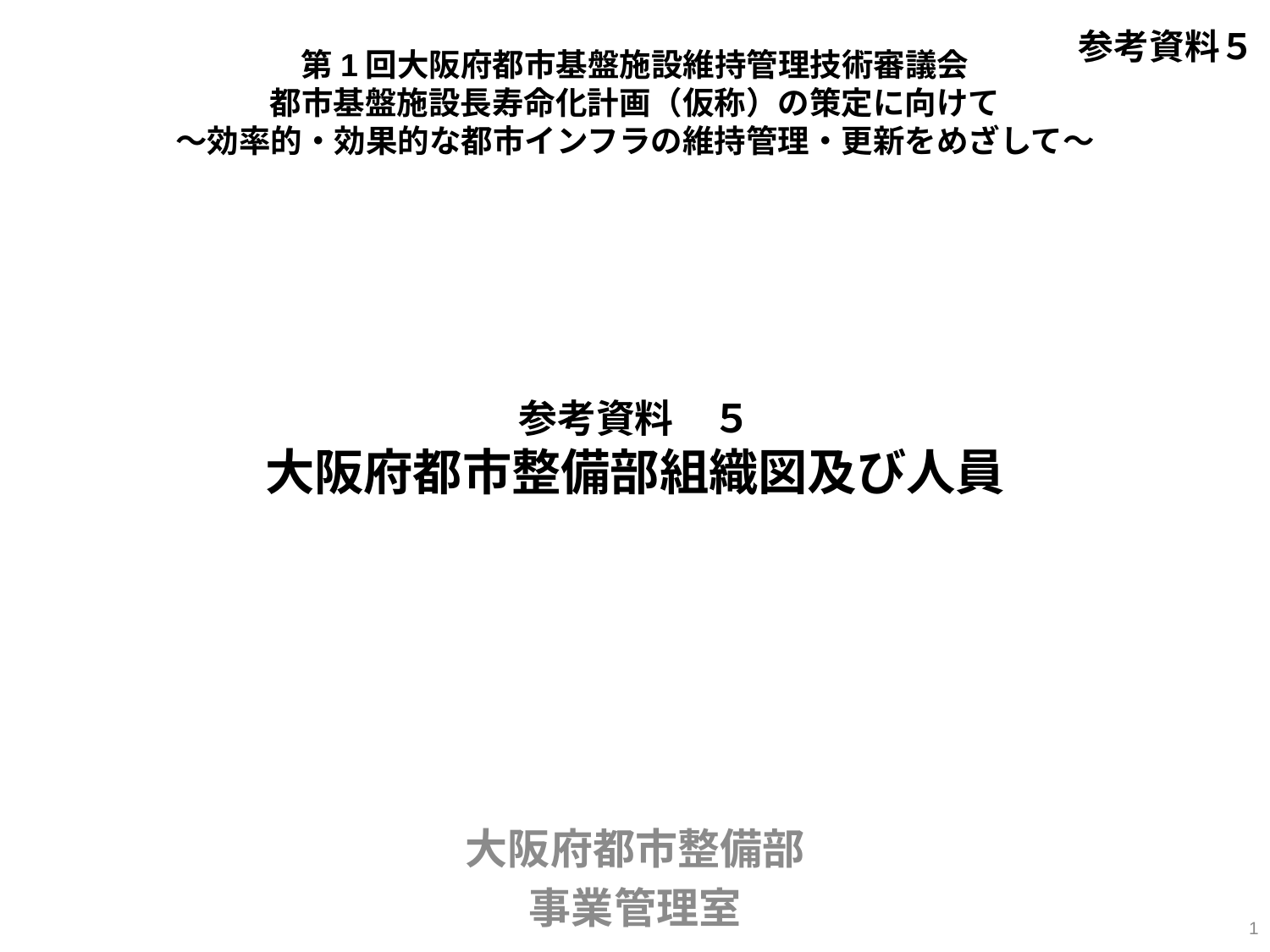

第1回大阪府都市基盤施設維持管理技術審議会
都市基盤施設長寿命化計画（仮称）の策定に向けて
～効率的・効果的な都市インフラの維持管理・更新をめざして～
参考資料５
参考資料　５
大阪府都市整備部組織図及び人員
大阪府都市整備部
事業管理室
1